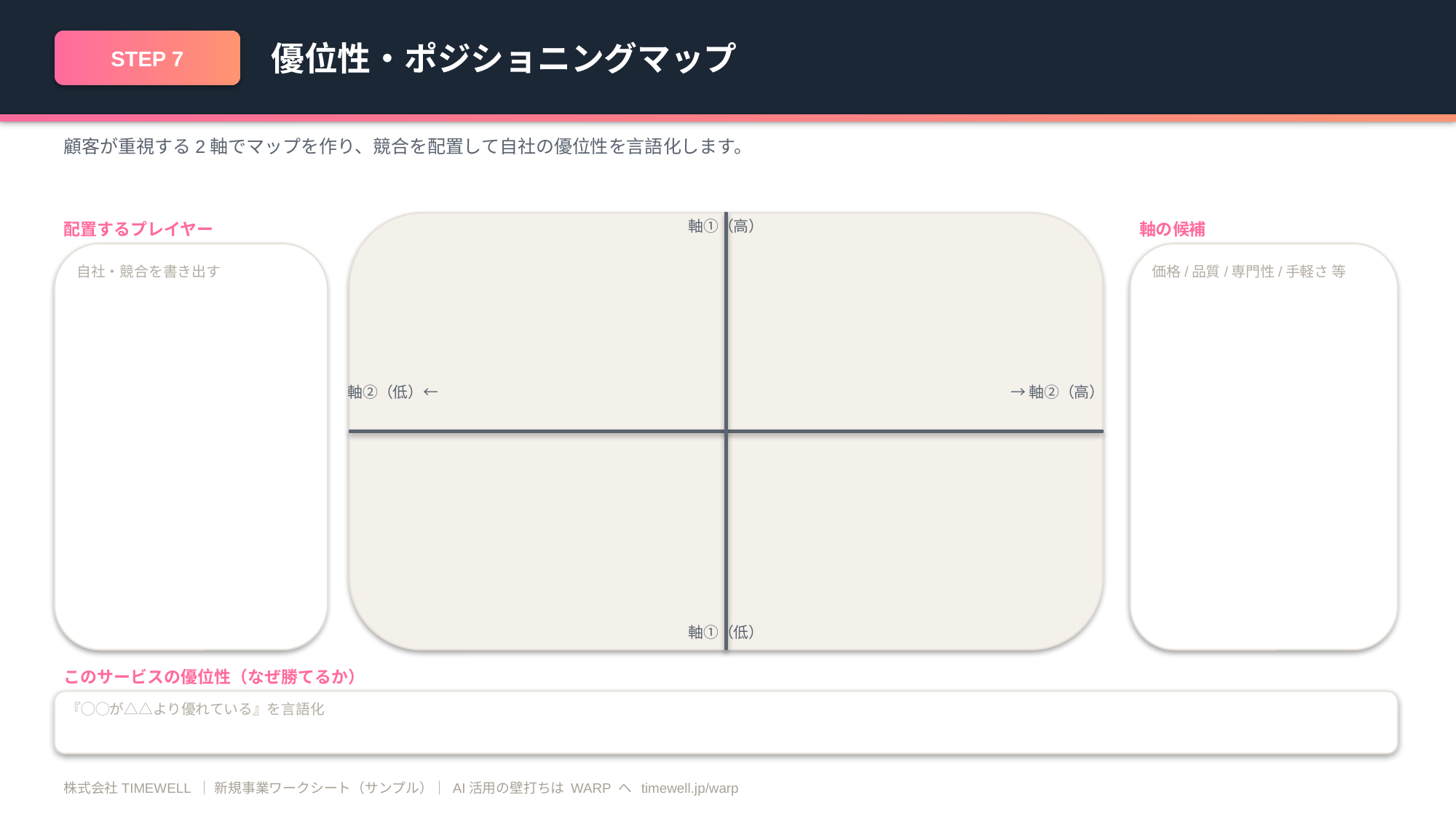

優位性・ポジショニングマップ
STEP 7

顧客が重視する2軸でマップを作り、競合を配置して自社の優位性を言語化します。
軸①（高）
配置するプレイヤー

軸の候補
自社・競合を書き出す
価格/品質/専門性/手軽さ 等
軸②（低）←
→軸②（高）

軸①（低）
このサービスの優位性（なぜ勝てるか）
『◯◯が△△より優れている』を言語化
株式会社TIMEWELL ｜ 新規事業ワークシート（サンプル）｜ AI活用の壁打ちは WARP へ  timewell.jp/warp